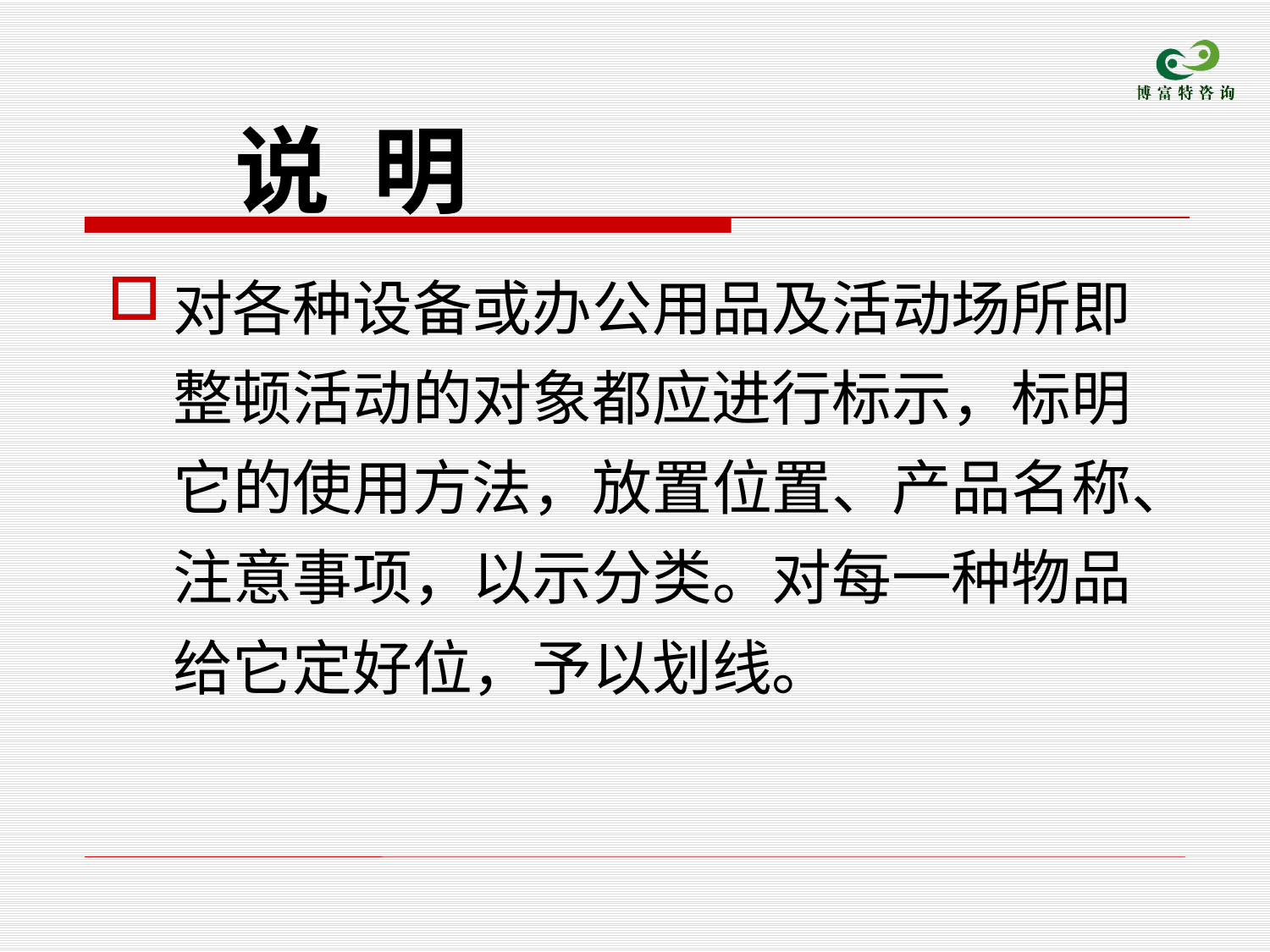

说  明
对各种设备或办公用品及活动场所即整顿活动的对象都应进行标示，标明它的使用方法，放置位置、产品名称、注意事项，以示分类。对每一种物品给它定好位，予以划线。

168